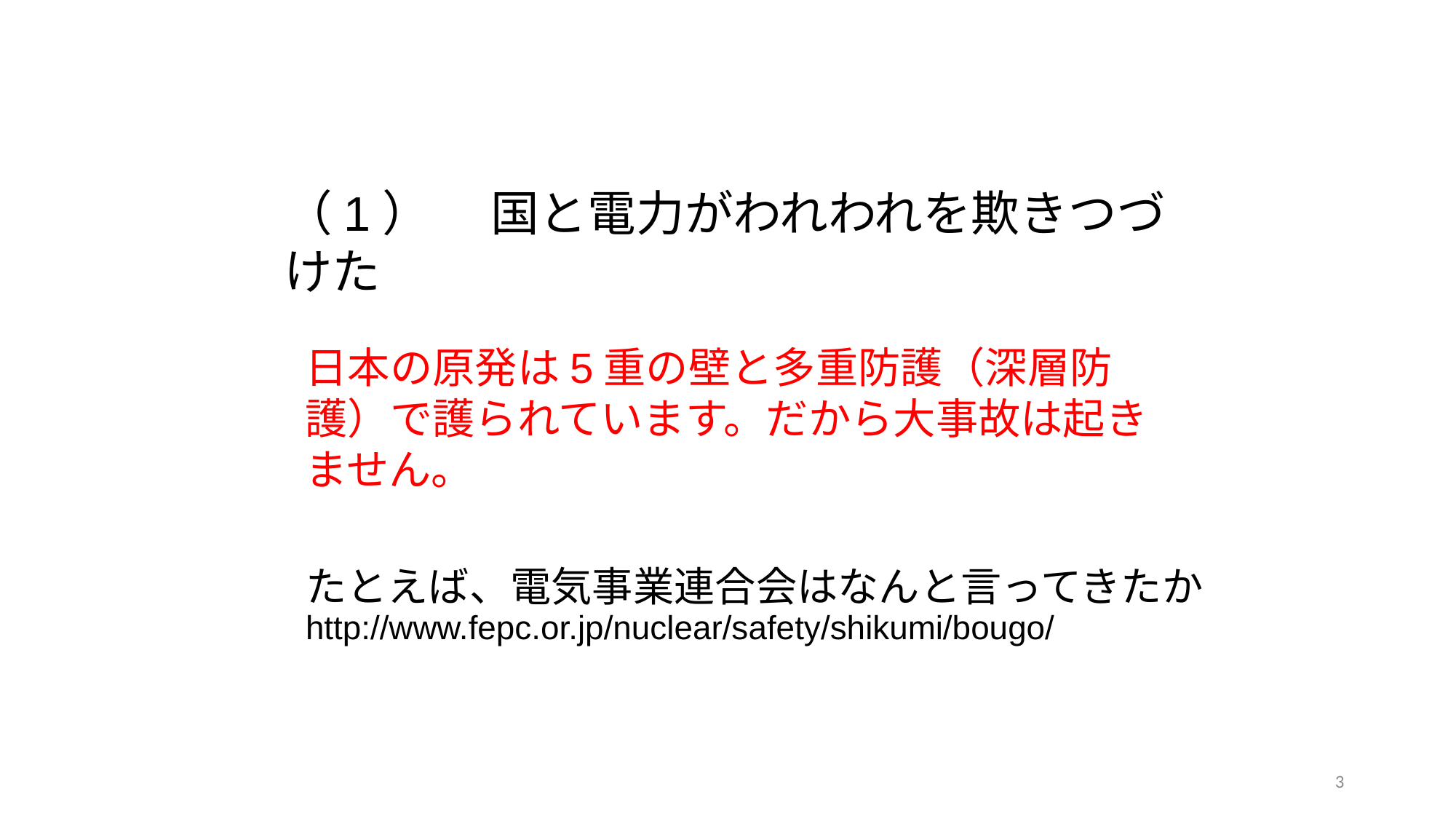

（1） 　国と電力がわれわれを欺きつづけた
日本の原発は5重の壁と多重防護（深層防護）で護られています。だから大事故は起きません。
# たとえば、電気事業連合会はなんと言ってきたか http://www.fepc.or.jp/nuclear/safety/shikumi/bougo/
3